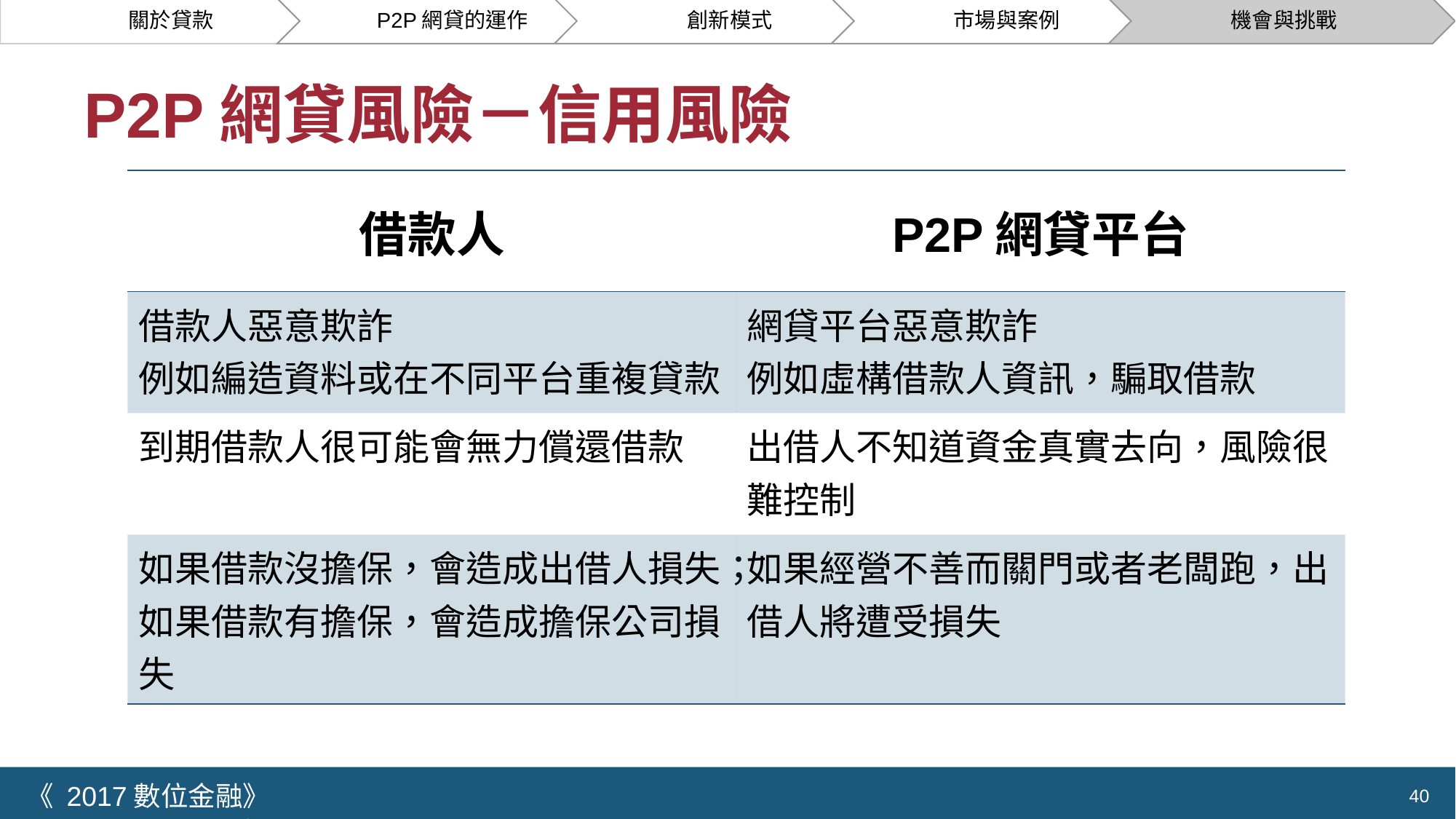

關於貸款
P2P網貸的運作
創新模式
市場與案例
機會與挑戰
# P2P網貸風險－信用風險
| 借款人 | P2P網貸平台 |
| --- | --- |
| 借款人惡意欺詐 例如編造資料或在不同平台重複貸款 | 網貸平台惡意欺詐 例如虛構借款人資訊，騙取借款 |
| 到期借款人很可能會無力償還借款 | 出借人不知道資金真實去向，風險很難控制 |
| 如果借款沒擔保，會造成出借人損失；如果借款有擔保，會造成擔保公司損失 | 如果經營不善而關門或者老闆跑，出借人將遭受損失 |
《 2017數位金融》                                                                                                                                             	NCTU.IIM.IEBI Lab
40